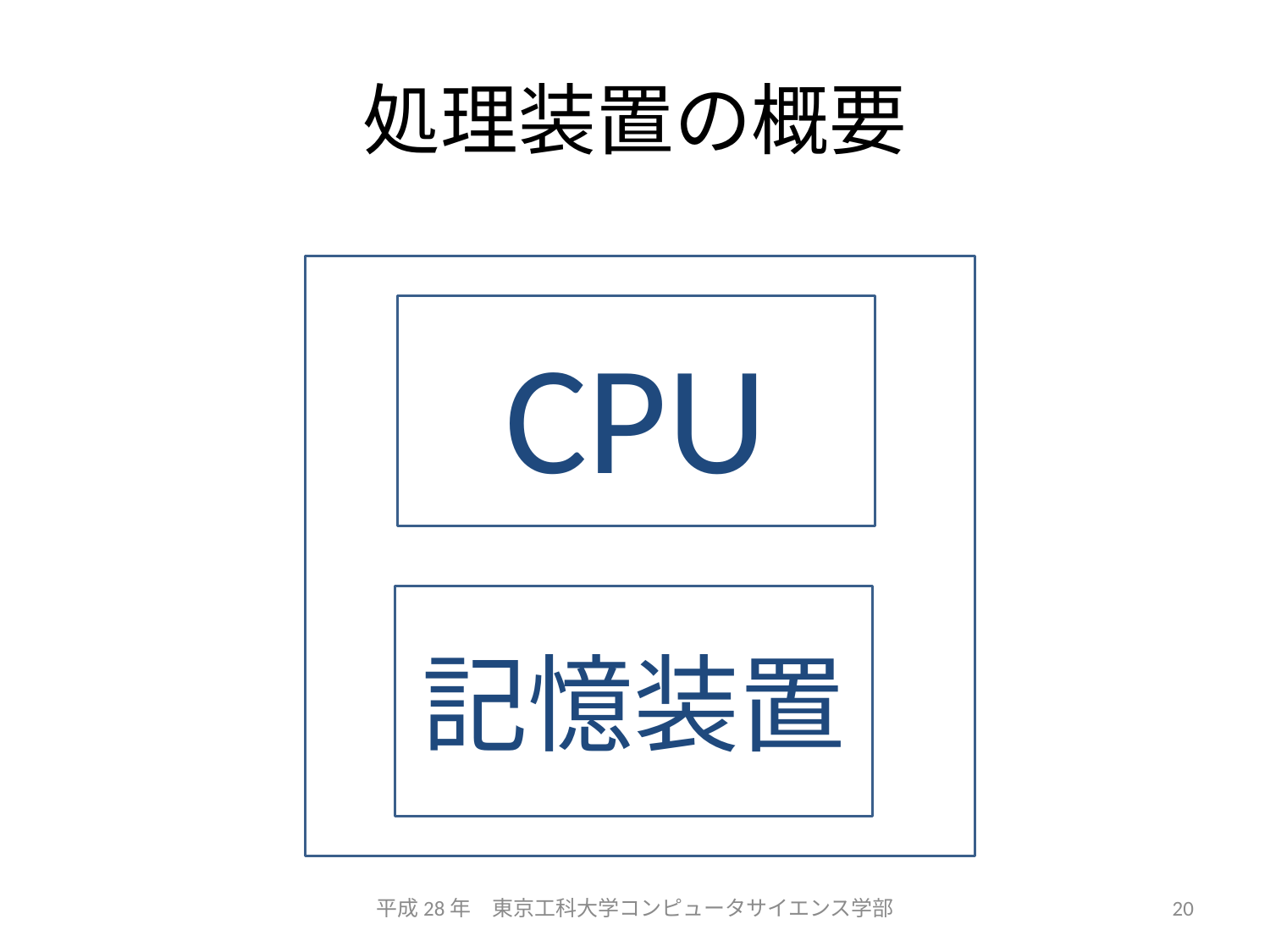

# 処理装置の概要

CPU
記憶装置
平成28年　東京工科大学コンピュータサイエンス学部
20